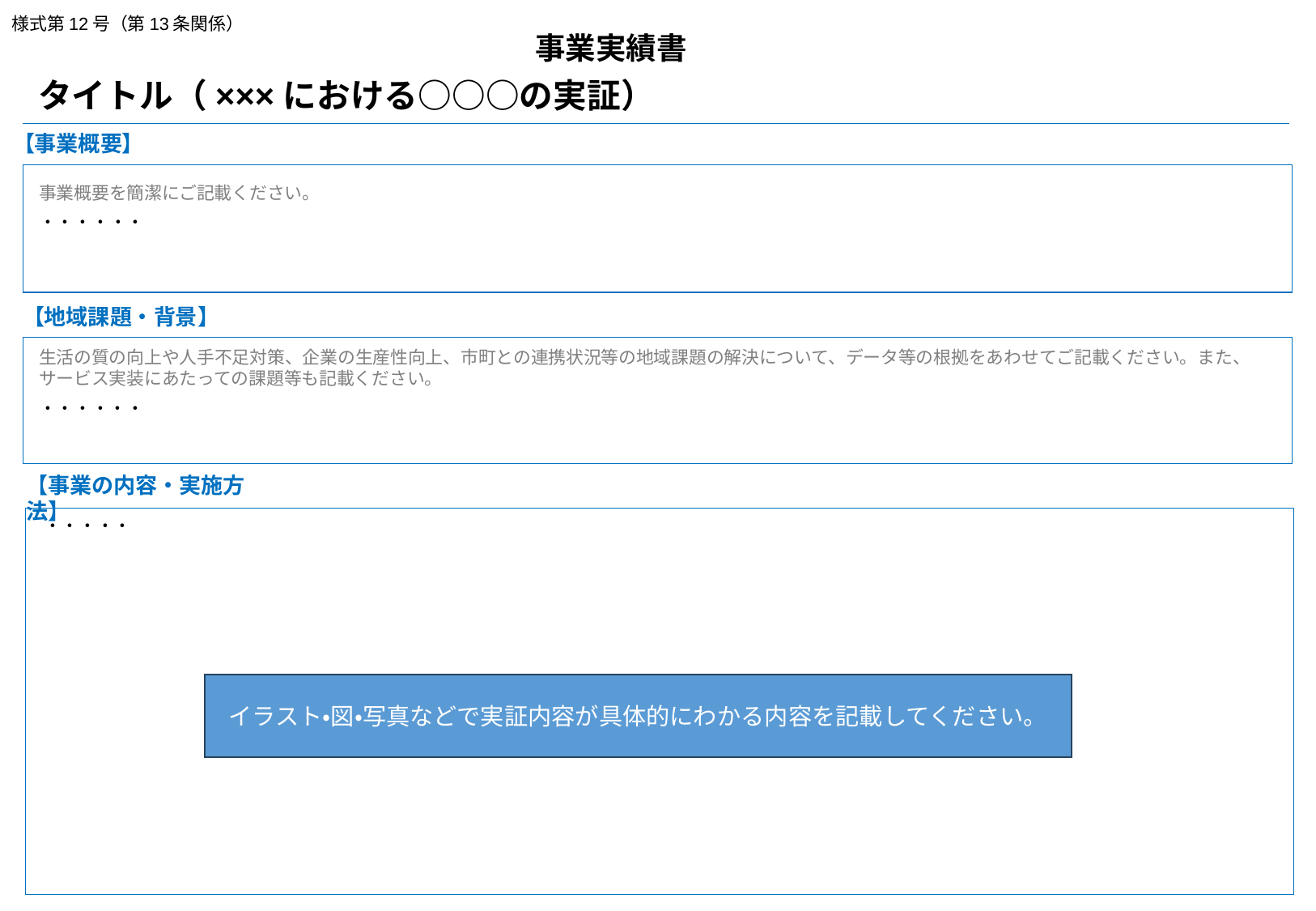

様式第12号（第13条関係）
事業実績書
　タイトル（×××における○○○の実証）
【事業概要】

事業概要を簡潔にご記載ください。
・・・・・・
【地域課題・背景】

生活の質の向上や人手不足対策、企業の生産性向上、市町との連携状況等の地域課題の解決について、データ等の根拠をあわせてご記載ください。また、サービス実装にあたっての課題等も記載ください。
・・・・・・
【事業の内容・実施方法】

・・・・・
イラスト・図・写真などで実証内容が具体的にわかる内容を記載してください。